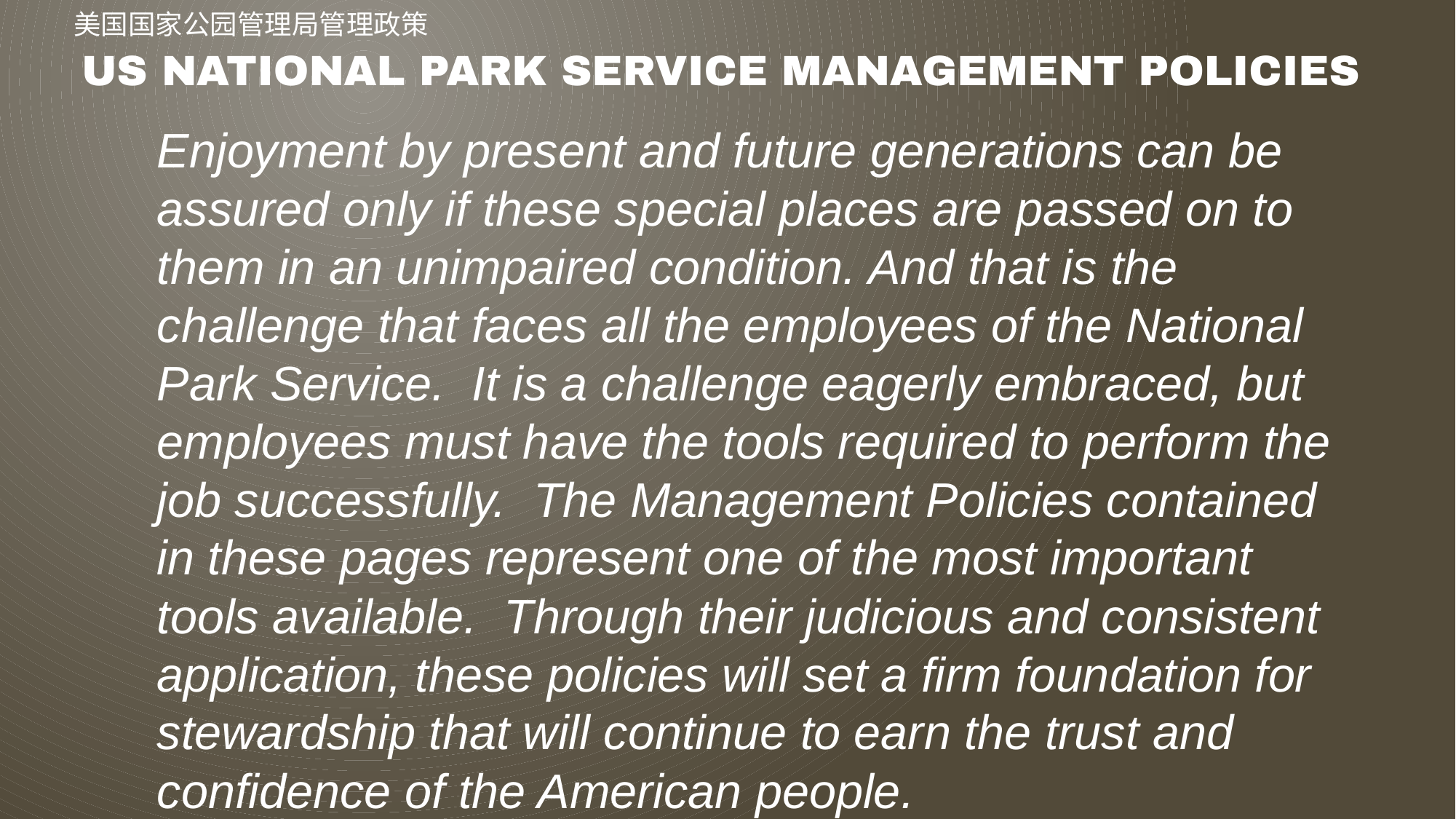

美国国家公园管理局管理政策
US National Park Service Management Policies
Enjoyment by present and future generations can be assured only if these special places are passed on to them in an unimpaired condition. And that is the challenge that faces all the employees of the National Park Service.  It is a challenge eagerly embraced, but employees must have the tools required to perform the job successfully.  The Management Policies contained in these pages represent one of the most important tools available.  Through their judicious and consistent application, these policies will set a firm foundation for stewardship that will continue to earn the trust and confidence of the American people.